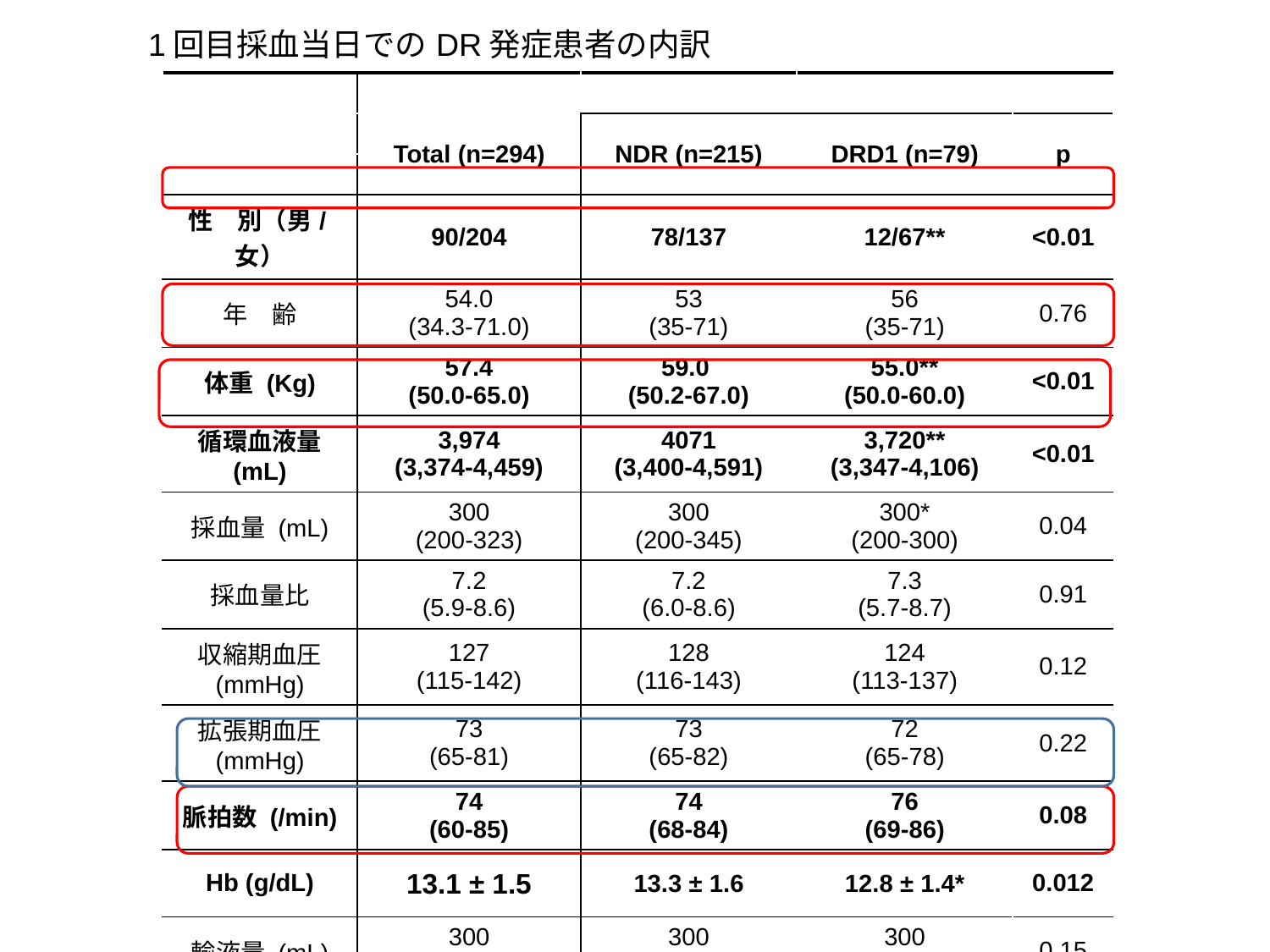

1回目採血当日でのDR発症患者の内訳
|  |  |  |  |  |
| --- | --- | --- | --- | --- |
|  | Total (n=294) | NDR (n=215) | DRD1 (n=79) | p |
|  |  |  |  |  |
| 性　別（男/女） | 90/204 | 78/137 | 12/67\*\* | <0.01 |
| 年　齢 | 54.0 (34.3-71.0) | 53 (35-71) | 56 (35-71) | 0.76 |
| 体重 (Kg) | 57.4 (50.0-65.0) | 59.0 (50.2-67.0) | 55.0\*\* (50.0-60.0) | <0.01 |
| 循環血液量 (mL) | 3,974 (3,374-4,459) | 4071 (3,400-4,591) | 3,720\*\* (3,347-4,106) | <0.01 |
| 採血量 (mL) | 300 (200-323) | 300 (200-345) | 300\* (200-300) | 0.04 |
| 採血量比 | 7.2 (5.9-8.6) | 7.2 (6.0-8.6) | 7.3 (5.7-8.7) | 0.91 |
| 収縮期血圧 (mmHg) | 127 (115-142) | 128 (116-143) | 124 (113-137) | 0.12 |
| 拡張期血圧 (mmHg) | 73 (65-81) | 73 (65-82) | 72 (65-78) | 0.22 |
| 脈拍数 (/min) | 74 (60-85) | 74 (68-84) | 76 (69-86) | 0.08 |
| Hb (g/dL) | 13.1 ± 1.5 | 13.3 ± 1.6 | 12.8 ± 1.4\* | 0.012 |
| 輸液量 (mL) | 300 (200-300) | 300 (200-300) | 300 (200-300) | 0.15 |